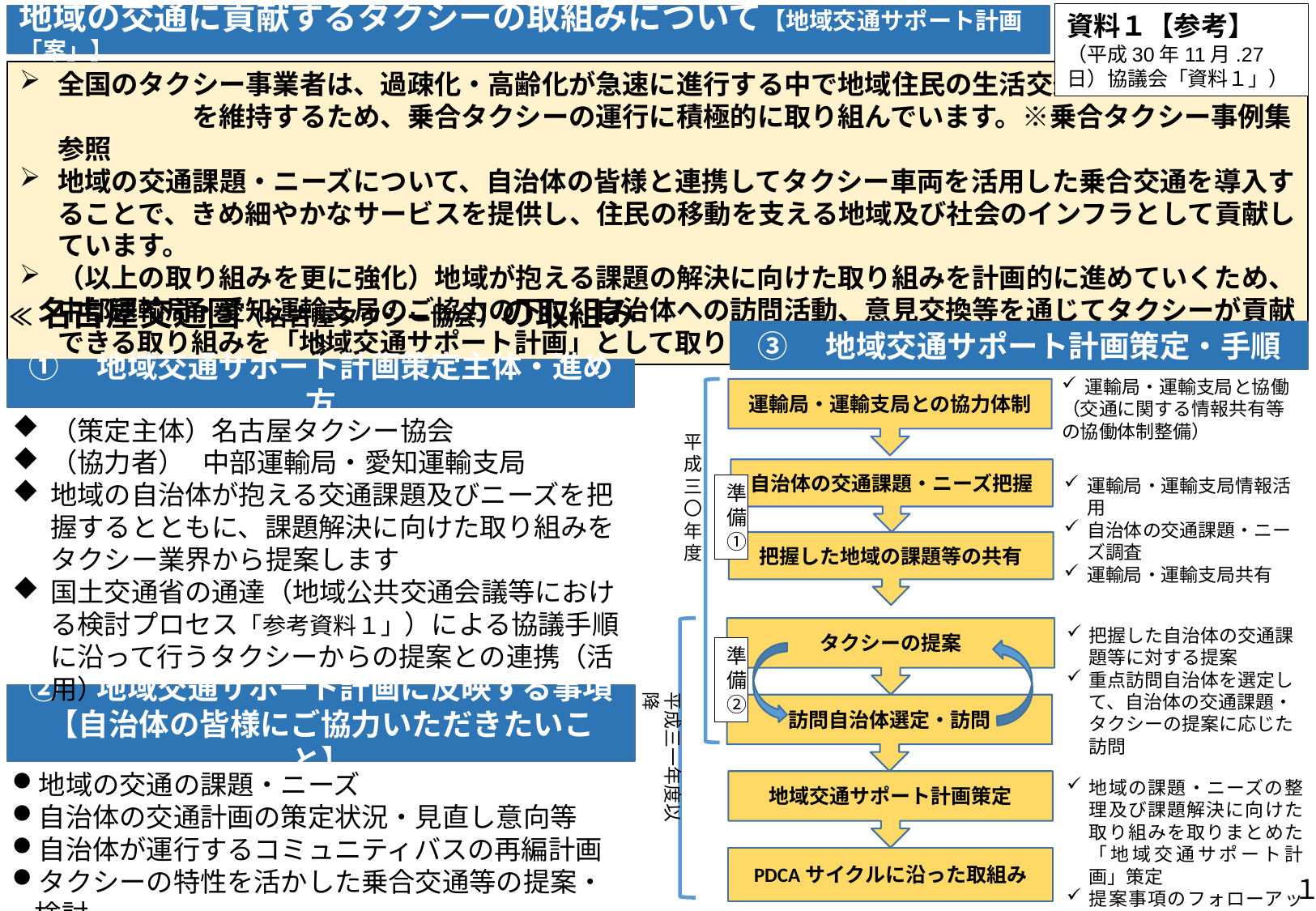

資料１【参考】
（平成30年11月.27日）協議会「資料１」）
地域の交通に貢献するタクシーの取組みについて【地域交通サポート計画「案」】
全国のタクシー事業者は、過疎化・高齢化が急速に進行する中で地域住民の生活交通　　　　　　　　　　　　　を維持するため、乗合タクシーの運行に積極的に取り組んでいます。※乗合タクシー事例集参照
地域の交通課題・ニーズについて、自治体の皆様と連携してタクシー車両を活用した乗合交通を導入することで、きめ細やかなサービスを提供し、住民の移動を支える地域及び社会のインフラとして貢献しています。
（以上の取り組みを更に強化）地域が抱える課題の解決に向けた取り組みを計画的に進めていくため、中部運輸局・愛知運輸支局のご協力の下に、自治体への訪問活動、意見交換等を通じてタクシーが貢献できる取り組みを「地域交通サポート計画」として取りまとめて地域の交通に貢献して参ります。
≪名古屋交通圏（名古屋タクシー協会）の取組み≫
③　地域交通サポート計画策定・手順
①　地域交通サポート計画策定主体・進め方
運輸局・運輸支局と協働
（交通に関する情報共有等の協働体制整備）

運輸局・運輸支局との協力体制
（策定主体）名古屋タクシー協会
（協力者）   中部運輸局・愛知運輸支局
地域の自治体が抱える交通課題及びニーズを把握するとともに、課題解決に向けた取り組みをタクシー業界から提案します
国土交通省の通達（地域公共交通会議等における検討プロセス「参考資料１」）による協議手順に沿って行うタクシーからの提案との連携（活用）
平成三〇年度
自治体の交通課題・ニーズ把握
運輸局・運輸支局情報活用
自治体の交通課題・ニーズ調査
運輸局・運輸支局共有
準備①
把握した地域の課題等の共有
把握した自治体の交通課題等に対する提案
重点訪問自治体を選定して、自治体の交通課題・タクシーの提案に応じた訪問

タクシーの提案
準備②

平成三一年度以降
②　地域交通サポート計画に反映する事項
【自治体の皆様にご協力いただきたいこと】
訪問自治体選定・訪問
地域の交通の課題・ニーズ
自治体の交通計画の策定状況・見直し意向等
自治体が運行するコミュニティバスの再編計画
タクシーの特性を活かした乗合交通等の提案・検討
地域の課題・ニーズの整理及び課題解決に向けた取り組みを取りまとめた「地域交通サポート計画」策定
提案事項のフォローアップ
地域交通サポート計画策定
1
PDCAサイクルに沿った取組み
１